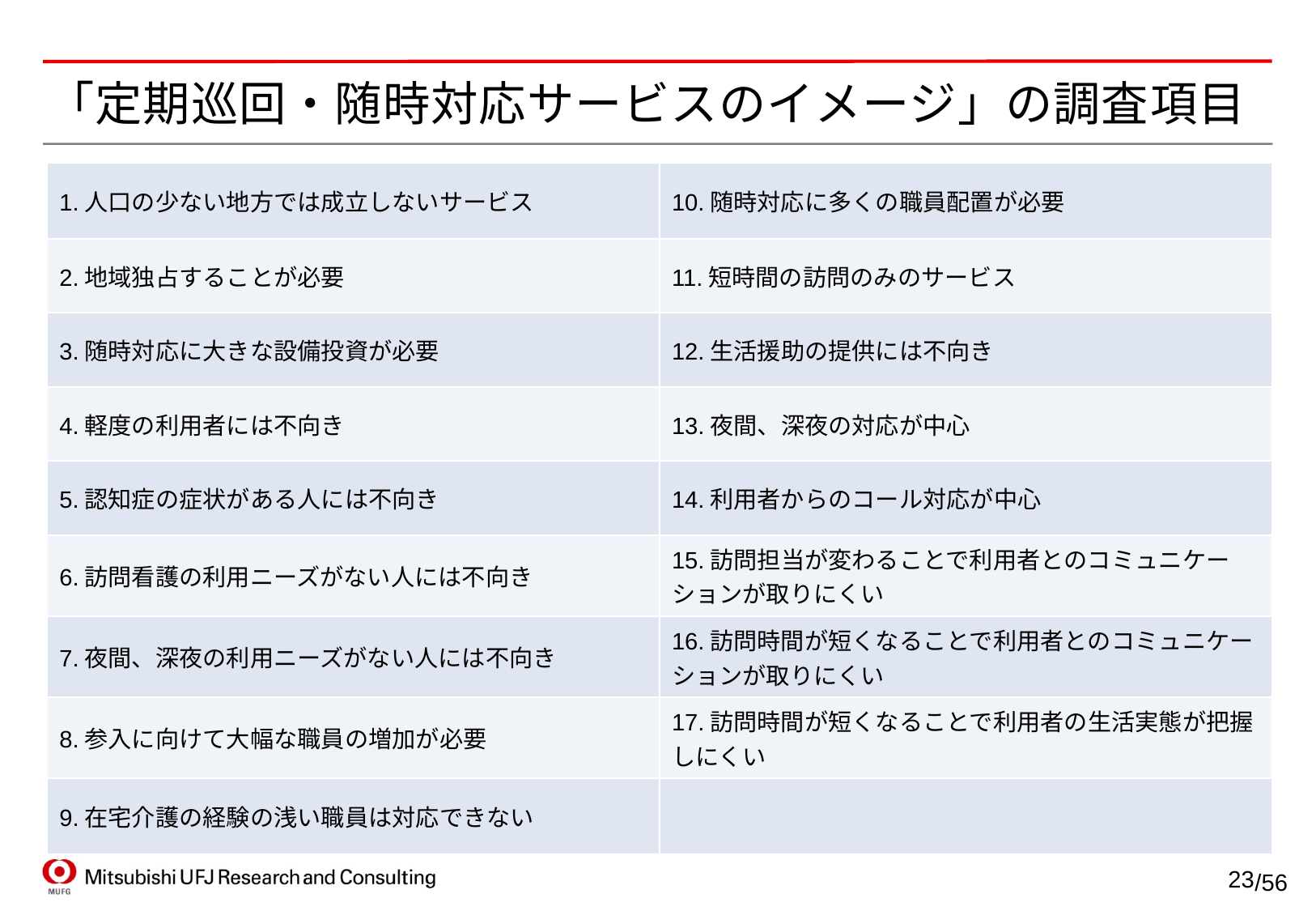

# 「定期巡回・随時対応サービスのイメージ」の調査項目
| 1.人口の少ない地方では成立しないサービス | 10.随時対応に多くの職員配置が必要 |
| --- | --- |
| 2.地域独占することが必要 | 11.短時間の訪問のみのサービス |
| 3.随時対応に大きな設備投資が必要 | 12.生活援助の提供には不向き |
| 4.軽度の利用者には不向き | 13.夜間、深夜の対応が中心 |
| 5.認知症の症状がある人には不向き | 14.利用者からのコール対応が中心 |
| 6.訪問看護の利用ニーズがない人には不向き | 15.訪問担当が変わることで利用者とのコミュニケーションが取りにくい |
| 7.夜間、深夜の利用ニーズがない人には不向き | 16.訪問時間が短くなることで利用者とのコミュニケーションが取りにくい |
| 8.参入に向けて大幅な職員の増加が必要 | 17.訪問時間が短くなることで利用者の生活実態が把握しにくい |
| 9.在宅介護の経験の浅い職員は対応できない |  |